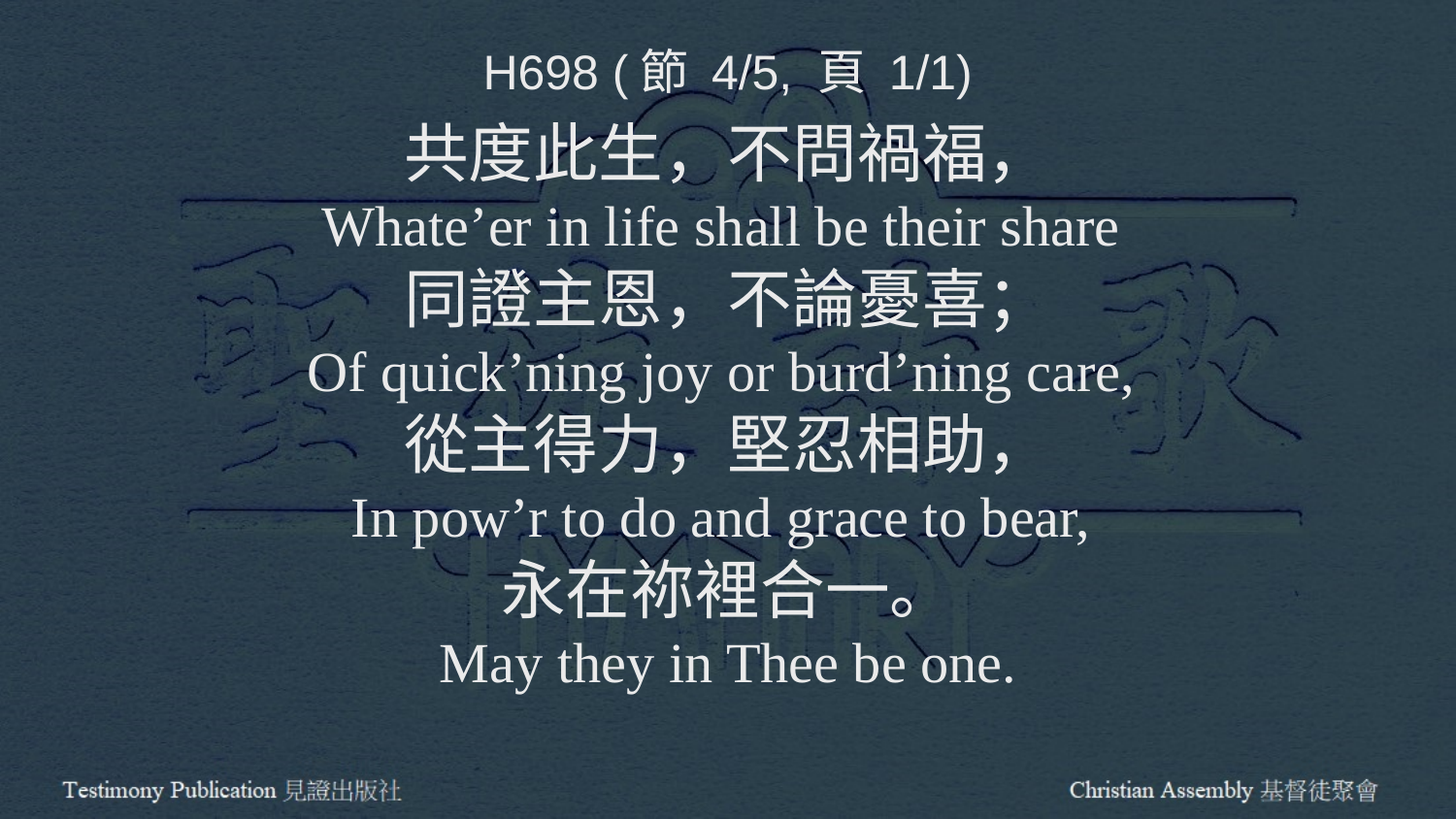

H698 (節 4/5, 頁 1/1)
共度此生，不問禍福，
Whate’er in life shall be their share
同證主恩，不論憂喜；
Of quick’ning joy or burd’ning care,
從主得力，堅忍相助，
In pow’r to do and grace to bear,
永在祢裡合一。
May they in Thee be one.